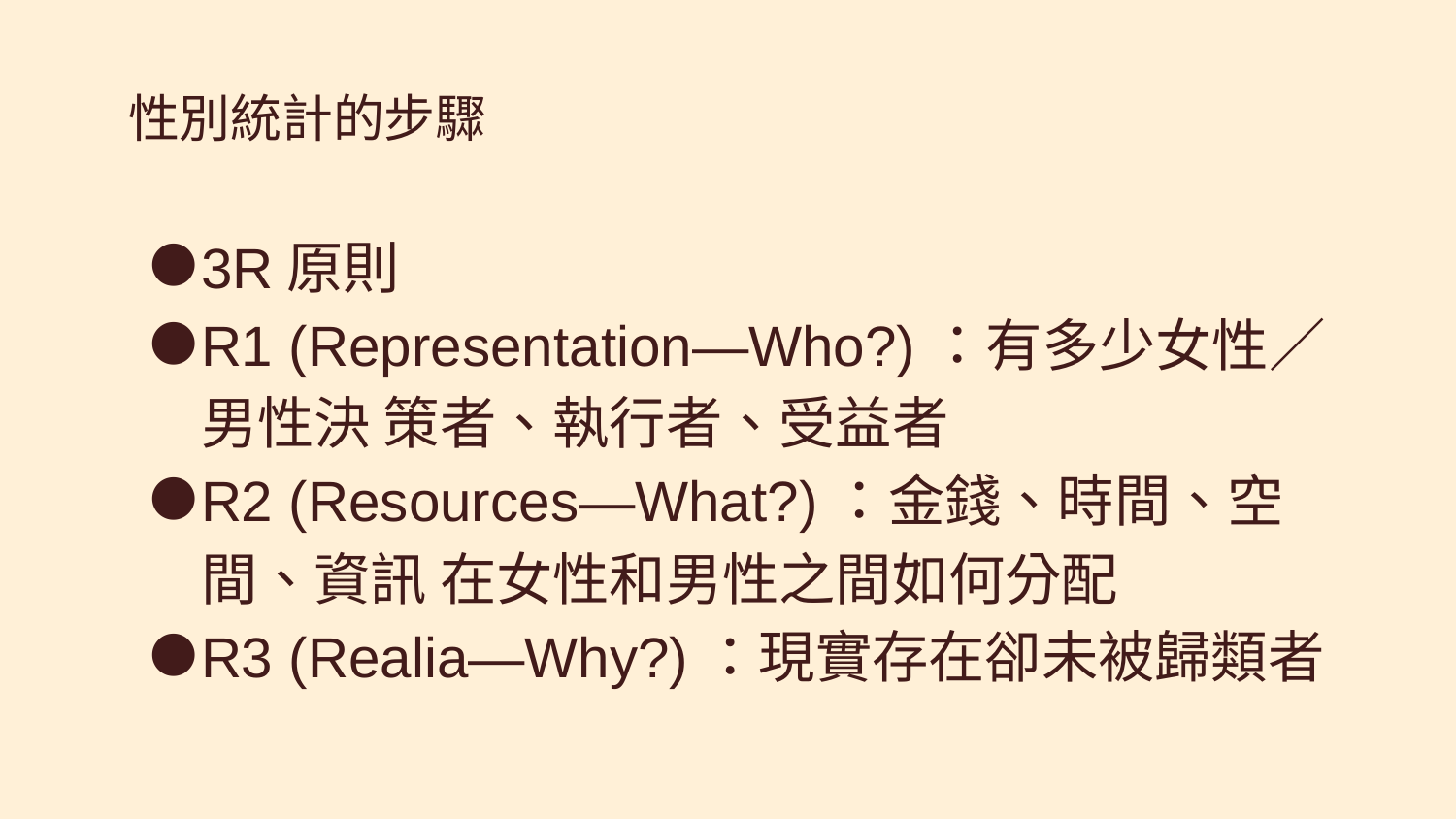

# 性別統計的步驟
3R原則
R1 (Representation—Who?)：有多少女性／男性決 策者、執行者、受益者
R2 (Resources—What?)：金錢、時間、空間、資訊 在女性和男性之間如何分配
R3 (Realia—Why?)：現實存在卻未被歸類者